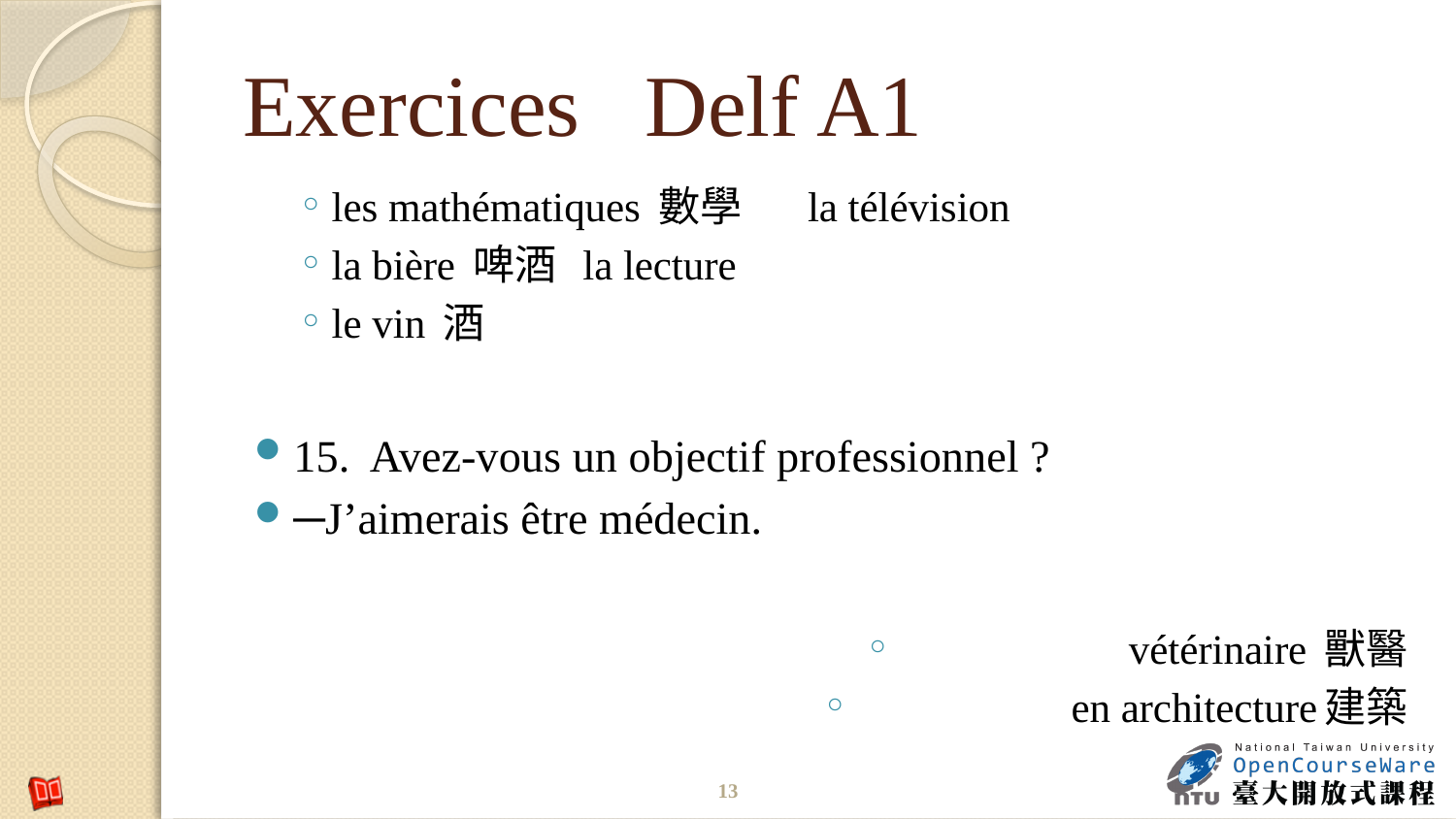

# Exercices   Delf A1
les mathématiques 數學	    la télévision
la bière 啤酒  la lecture
le vin 酒

15.  Avez-vous un objectif professionnel ?
─J’aimerais être médecin.

vétérinaire 獸醫
en architecture建築

13